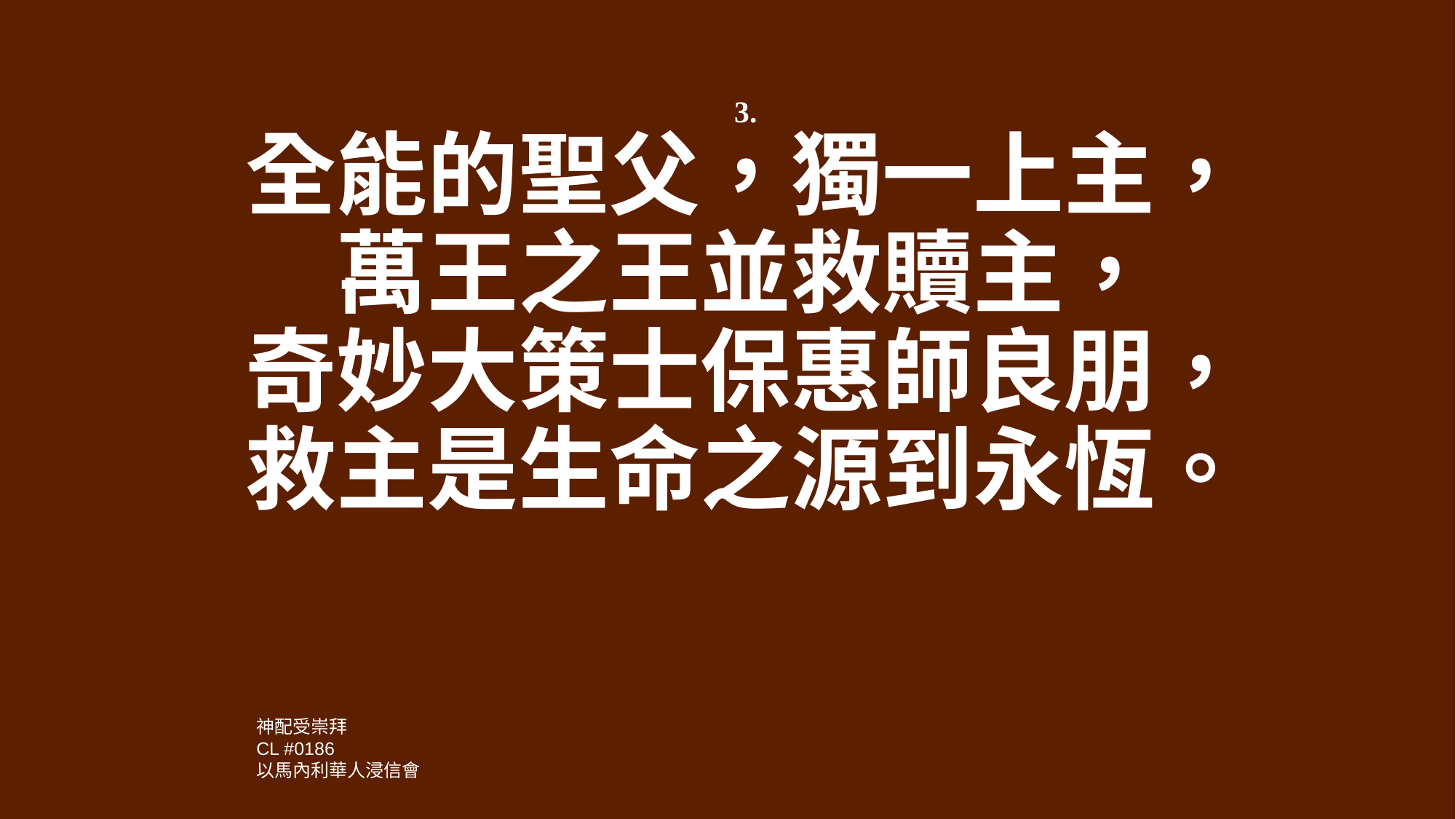

3.
全能的聖父，獨一上主，
萬王之王並救贖主，
奇妙大策士保惠師良朋，
救主是生命之源到永恆。
神配受崇拜
CL #0186
以馬內利華人浸信會